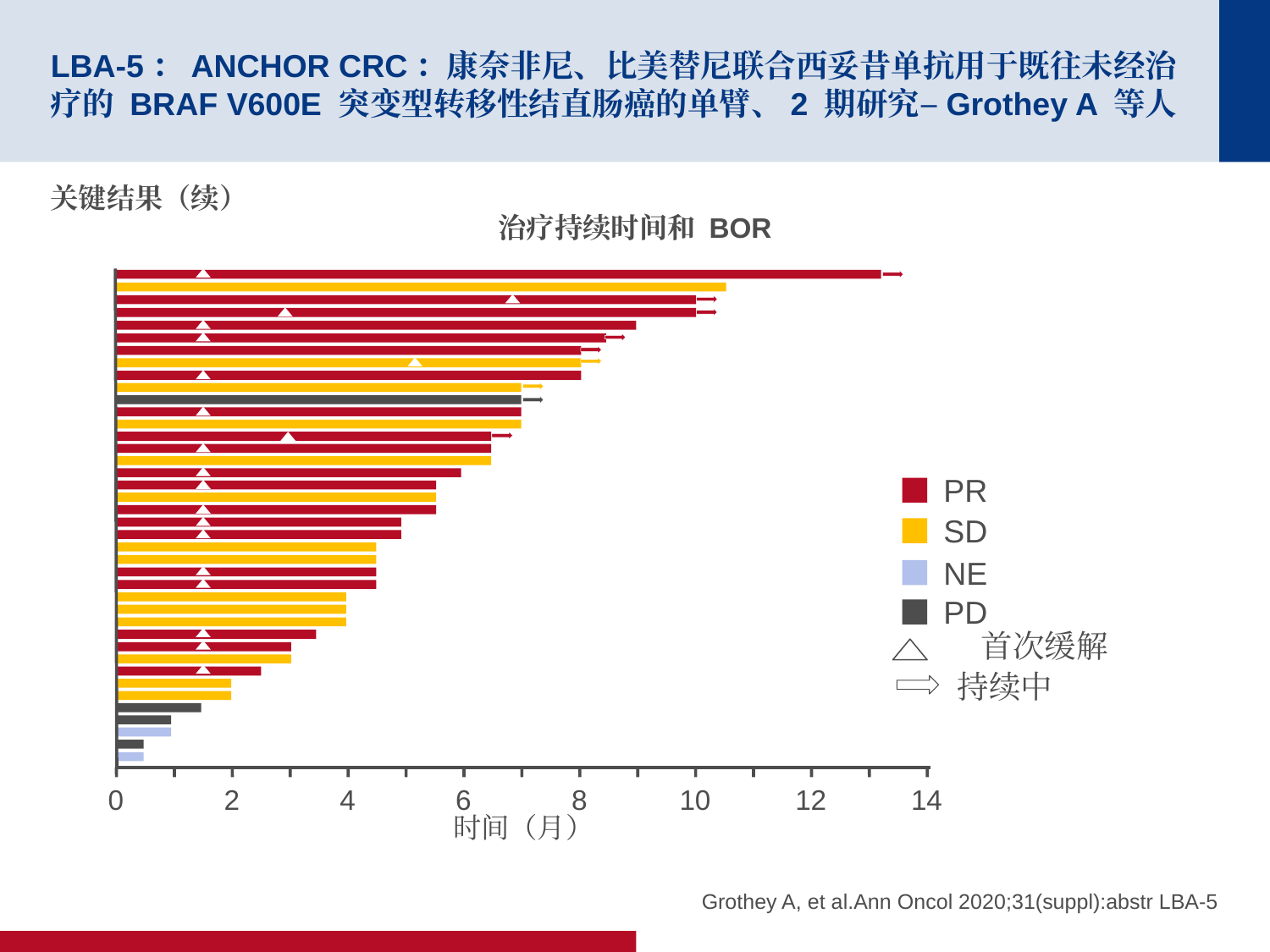

# LBA-5：ANCHOR CRC：康奈非尼、比美替尼联合西妥昔单抗用于既往未经治疗的 BRAF V600E 突变型转移性结直肠癌的单臂、2 期研究–Grothey A 等人
关键结果（续）

治疗持续时间和 BOR

PR

SD

NE

PD

首次缓解

持续中

0
2
4
6
8
10
12
14
时间（月）
Grothey A, et al.Ann Oncol 2020;31(suppl):abstr LBA-5